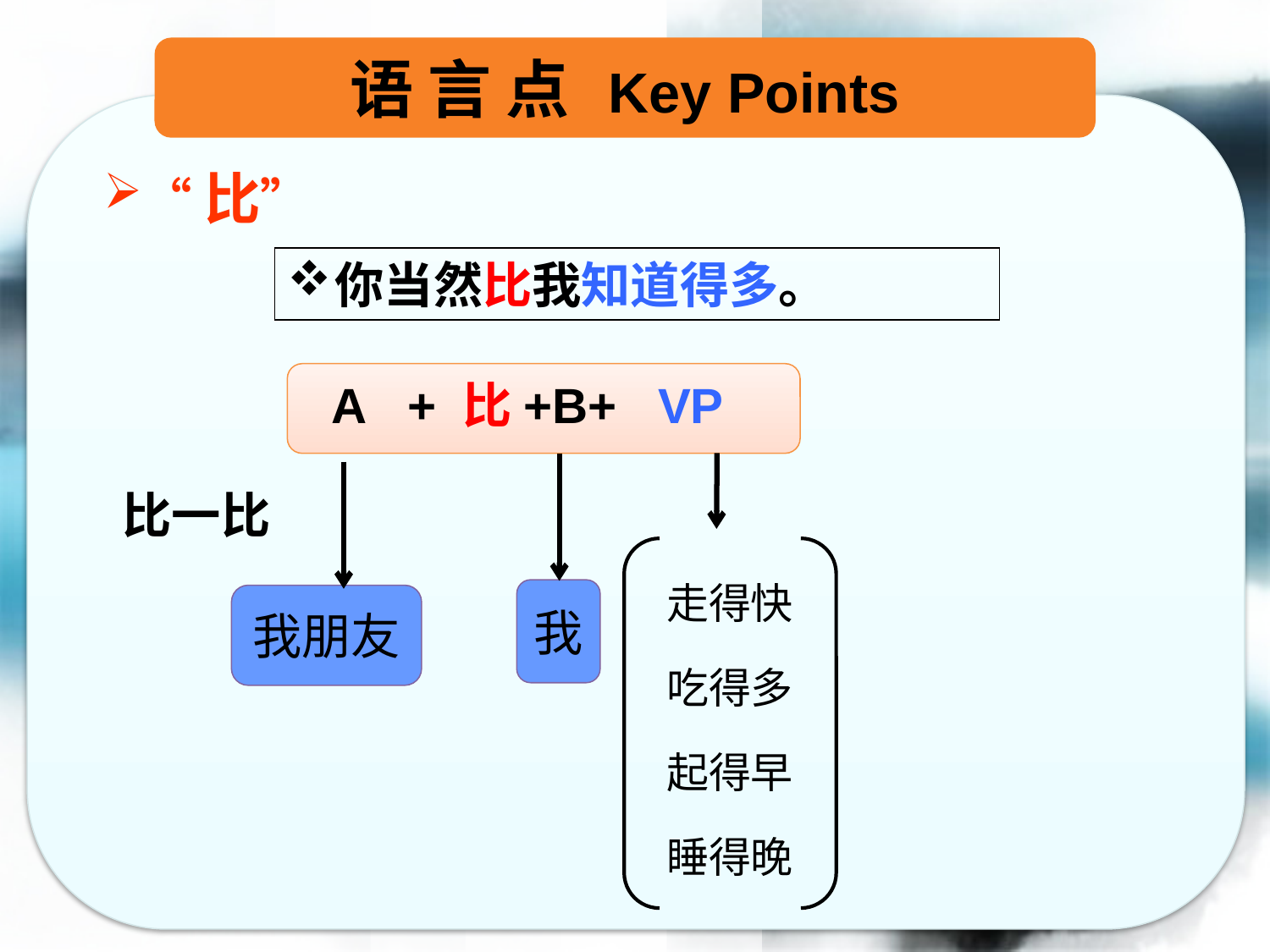

语 言 点  Key Points

“比”
你当然比我知道得多。

A   + 比+B+   VP
比一比

走得快
吃得多
起得早
睡得晚

我
我朋友